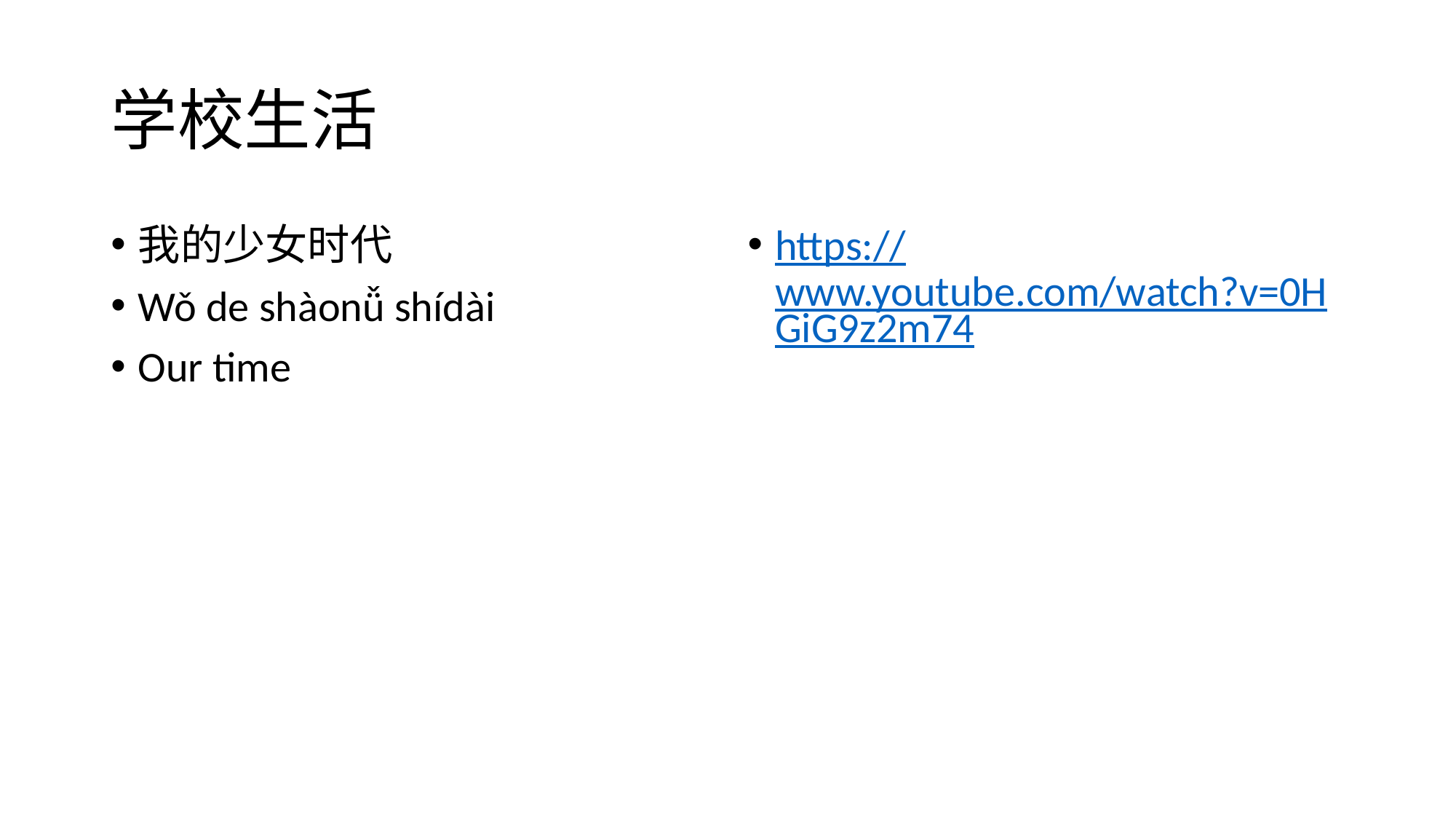

# 学校生活
我的少女时代
Wǒ de shàonǚ shídài
Our time
https://www.youtube.com/watch?v=0HGiG9z2m74